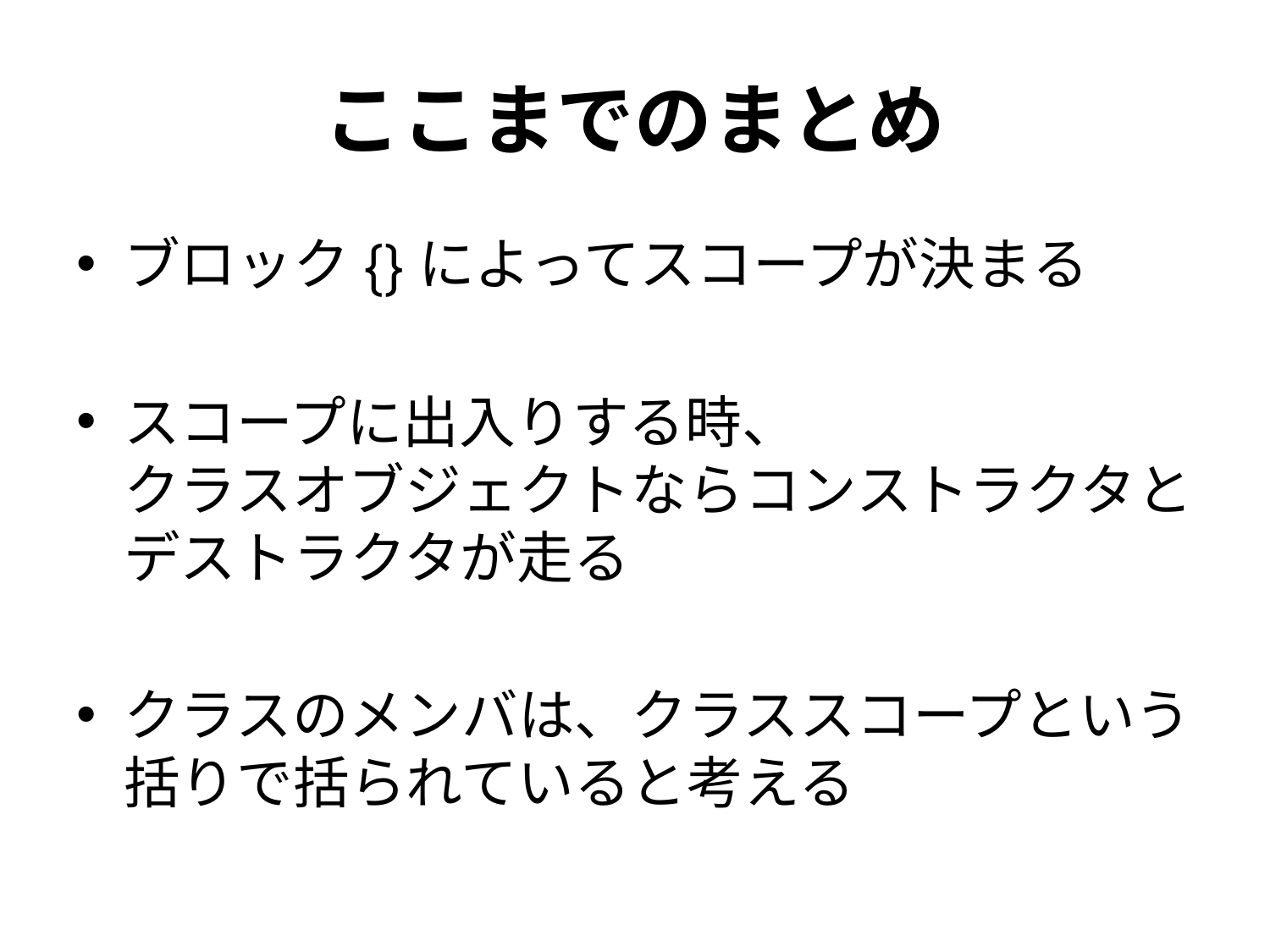

# ここまでのまとめ
ブロック{}によってスコープが決まる

スコープに出入りする時、
クラスオブジェクトならコンストラクタとデストラクタが走る

クラスのメンバは、クラススコープという括りで括られていると考える